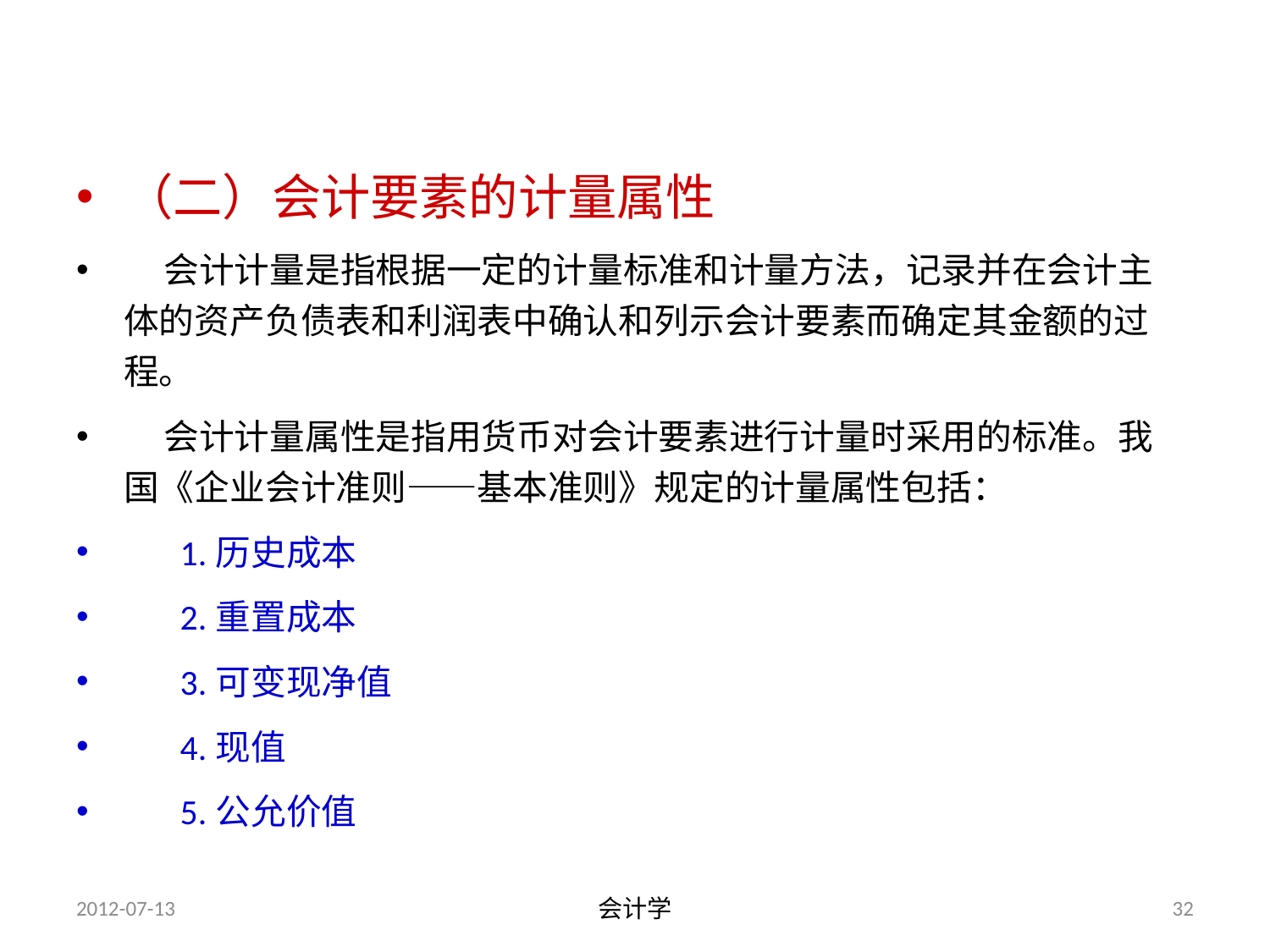

（二）会计要素的计量属性
    会计计量是指根据一定的计量标准和计量方法，记录并在会计主体的资产负债表和利润表中确认和列示会计要素而确定其金额的过程。
    会计计量属性是指用货币对会计要素进行计量时采用的标准。我国《企业会计准则——基本准则》规定的计量属性包括：
       1.历史成本
       2.重置成本
       3.可变现净值
       4.现值
       5.公允价值
2012-07-13
会计学
32